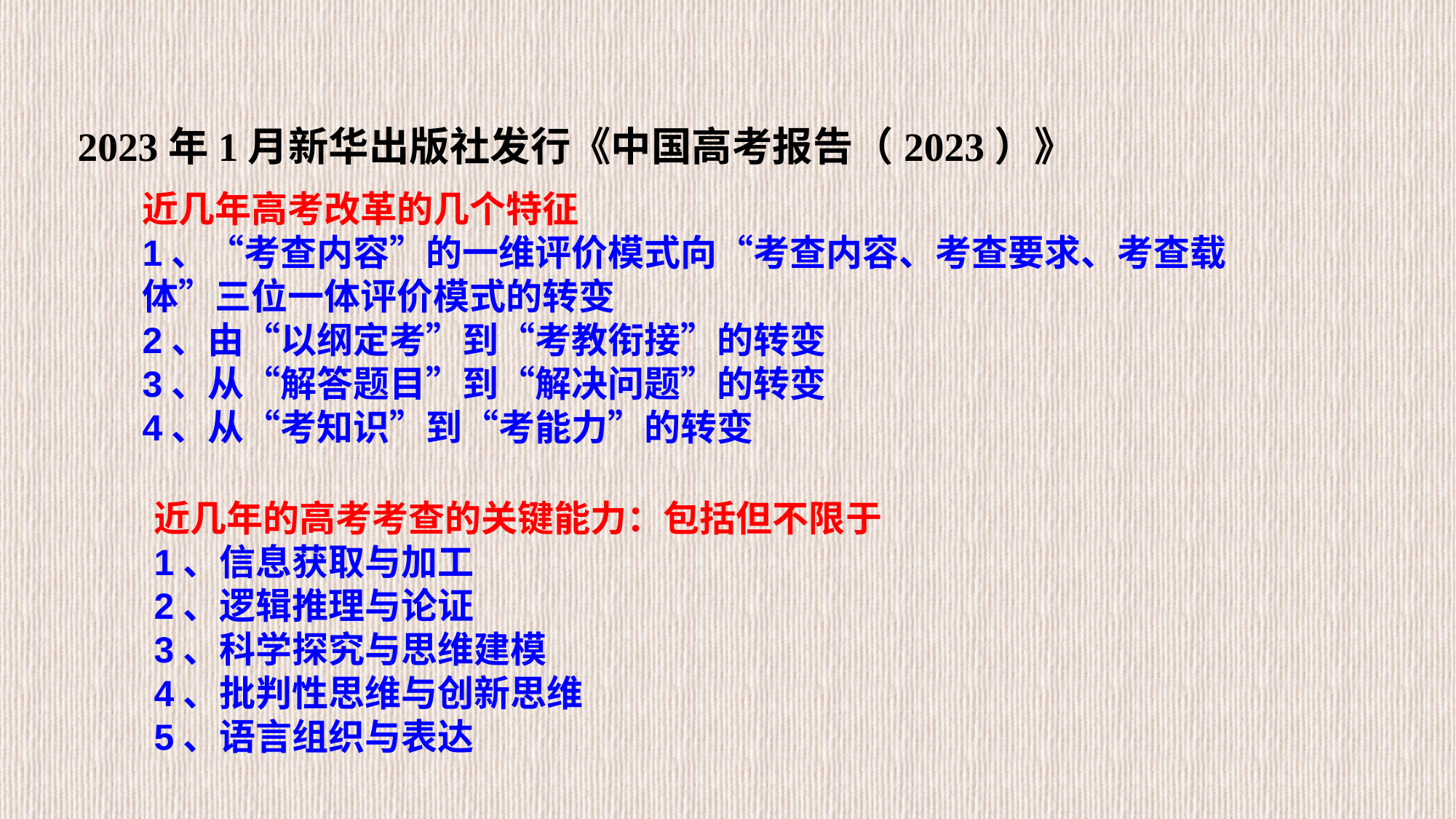

2023年1月新华出版社发行《中国高考报告（2023）》
近几年高考改革的几个特征
1、“考查内容”的一维评价模式向“考查内容、考查要求、考查载体”三位一体评价模式的转变
2、由“以纲定考”到“考教衔接”的转变
3、从“解答题目”到“解决问题”的转变
4、从“考知识”到“考能力”的转变

近几年的高考考查的关键能力：包括但不限于
1、信息获取与加工
2、逻辑推理与论证
3、科学探究与思维建模
4、批判性思维与创新思维
5、语言组织与表达